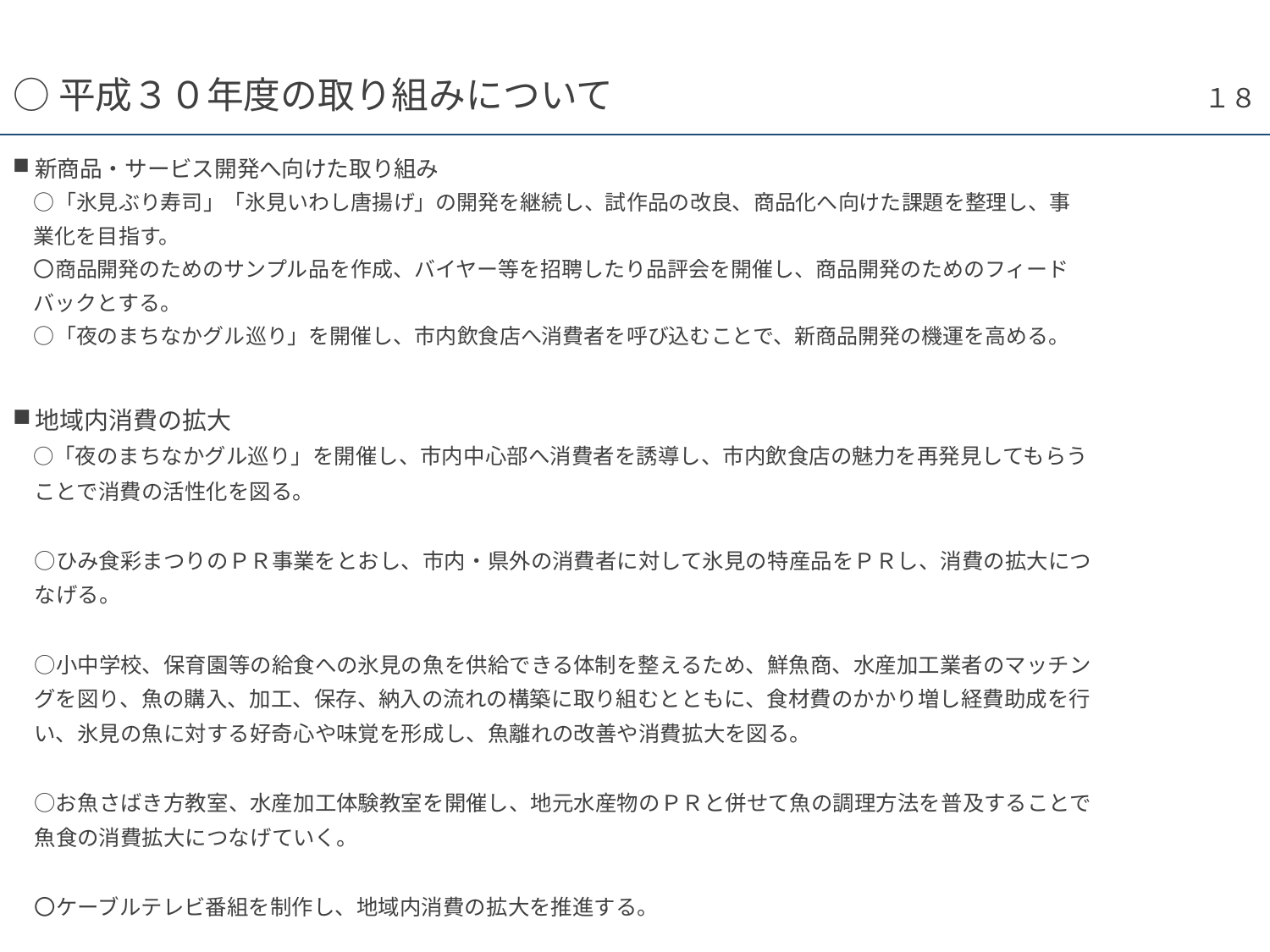

１８
# ○平成３０年度の取り組みについて
新商品・サービス開発へ向けた取り組み
　○「氷見ぶり寿司」「氷見いわし唐揚げ」の開発を継続し、試作品の改良、商品化へ向けた課題を整理し、事
　業化を目指す。
　〇商品開発のためのサンプル品を作成、バイヤー等を招聘したり品評会を開催し、商品開発のためのフィード
　バックとする。
　○「夜のまちなかグル巡り」を開催し、市内飲食店へ消費者を呼び込むことで、新商品開発の機運を高める。

地域内消費の拡大
　○「夜のまちなかグル巡り」を開催し、市内中心部へ消費者を誘導し、市内飲食店の魅力を再発見してもらう
　ことで消費の活性化を図る。

　○ひみ食彩まつりのＰＲ事業をとおし、市内・県外の消費者に対して氷見の特産品をＰＲし、消費の拡大につ
　なげる。

　○小中学校、保育園等の給食への氷見の魚を供給できる体制を整えるため、鮮魚商、水産加工業者のマッチン
　グを図り、魚の購入、加工、保存、納入の流れの構築に取り組むとともに、食材費のかかり増し経費助成を行
　い、氷見の魚に対する好奇心や味覚を形成し、魚離れの改善や消費拡大を図る。

　○お魚さばき方教室、水産加工体験教室を開催し、地元水産物のＰＲと併せて魚の調理方法を普及することで
　魚食の消費拡大につなげていく。

　〇ケーブルテレビ番組を制作し、地域内消費の拡大を推進する。